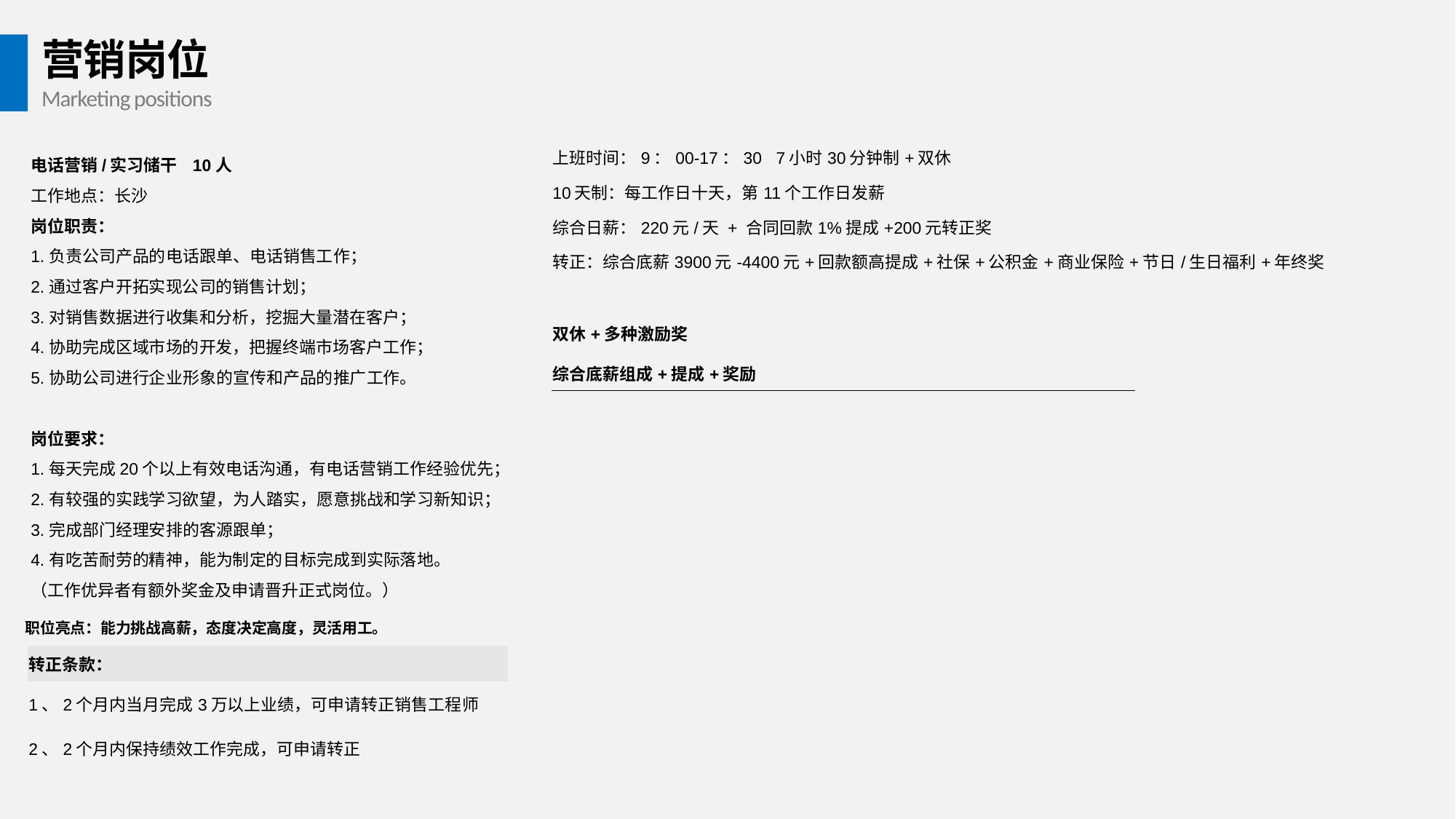

# 营销岗位 Marketing positions

电话营销/实习储干   10人
工作地点：长沙
岗位职责：
1.负责公司产品的电话跟单、电话销售工作；
2.通过客户开拓实现公司的销售计划；
3.对销售数据进行收集和分析，挖掘大量潜在客户；
4.协助完成区域市场的开发，把握终端市场客户工作；
5.协助公司进行企业形象的宣传和产品的推广工作。

岗位要求：
1.每天完成20个以上有效电话沟通，有电话营销工作经验优先；
2.有较强的实践学习欲望，为人踏实，愿意挑战和学习新知识；
3.完成部门经理安排的客源跟单；
4.有吃苦耐劳的精神，能为制定的目标完成到实际落地。
（工作优异者有额外奖金及申请晋升正式岗位。）
| 上班时间：9：00-17：30 7小时30分钟制+双休 |
| --- |
| 10天制：每工作日十天，第11个工作日发薪 |
| 综合日薪：220元/天 + 合同回款1%提成+200元转正奖 |
| 转正：综合底薪3900元-4400元+回款额高提成+社保+公积金+商业保险+节日/生日福利+年终奖 |
| 双休+多种激励奖 |  |
| --- | --- |
| 综合底薪组成+提成+奖励 |  |
职位亮点：能力挑战高薪，态度决定高度，灵活用工。
| 转正条款： |
| --- |
| 1、2个月内当月完成3万以上业绩，可申请转正销售工程师 |
| 2、2个月内保持绩效工作完成，可申请转正 |